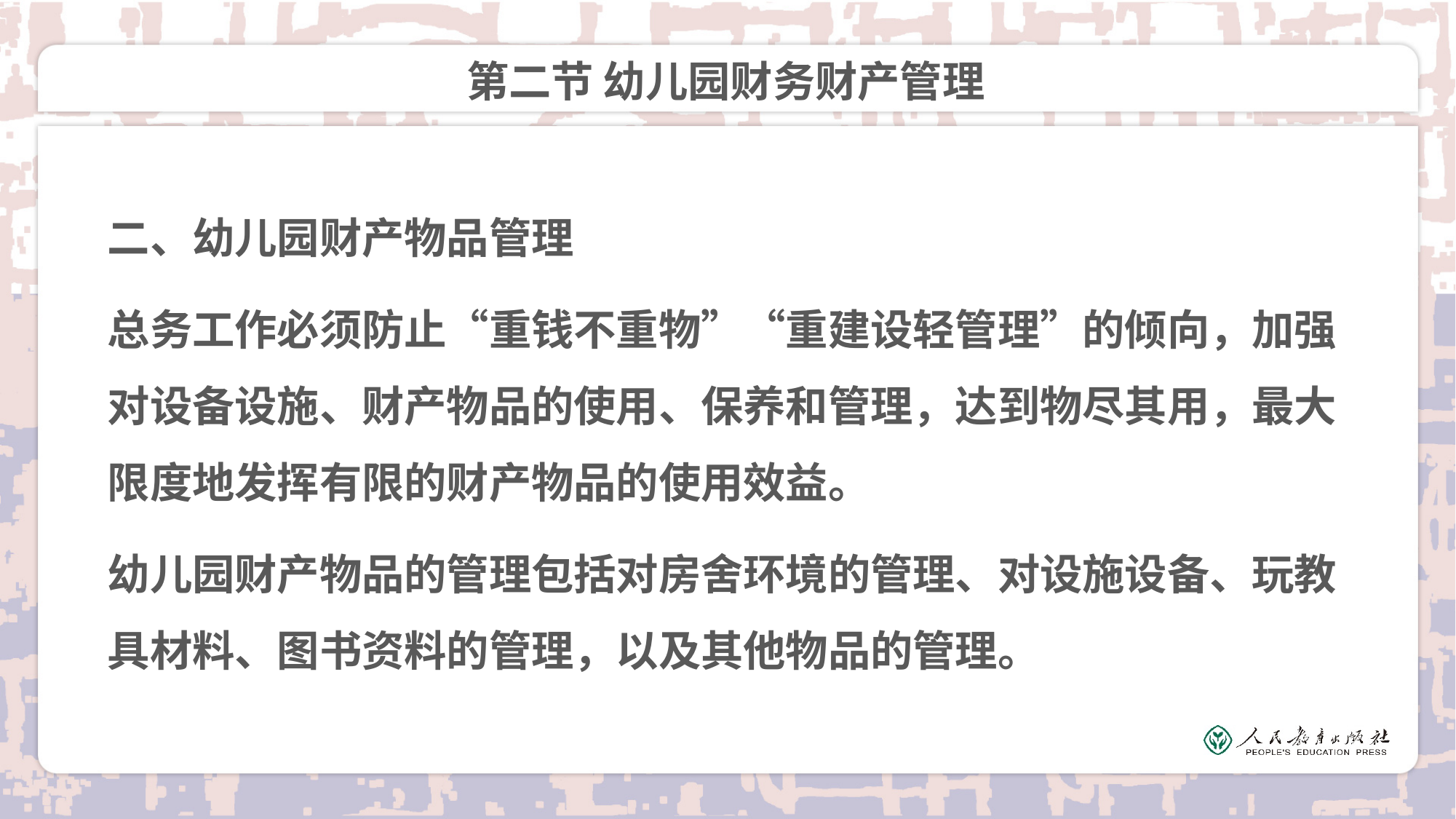

# 第二节 幼儿园财务财产管理
二、幼儿园财产物品管理
总务工作必须防止“重钱不重物”“重建设轻管理”的倾向，加强对设备设施、财产物品的使用、保养和管理，达到物尽其用，最大限度地发挥有限的财产物品的使用效益。
幼儿园财产物品的管理包括对房舍环境的管理、对设施设备、玩教具材料、图书资料的管理，以及其他物品的管理。